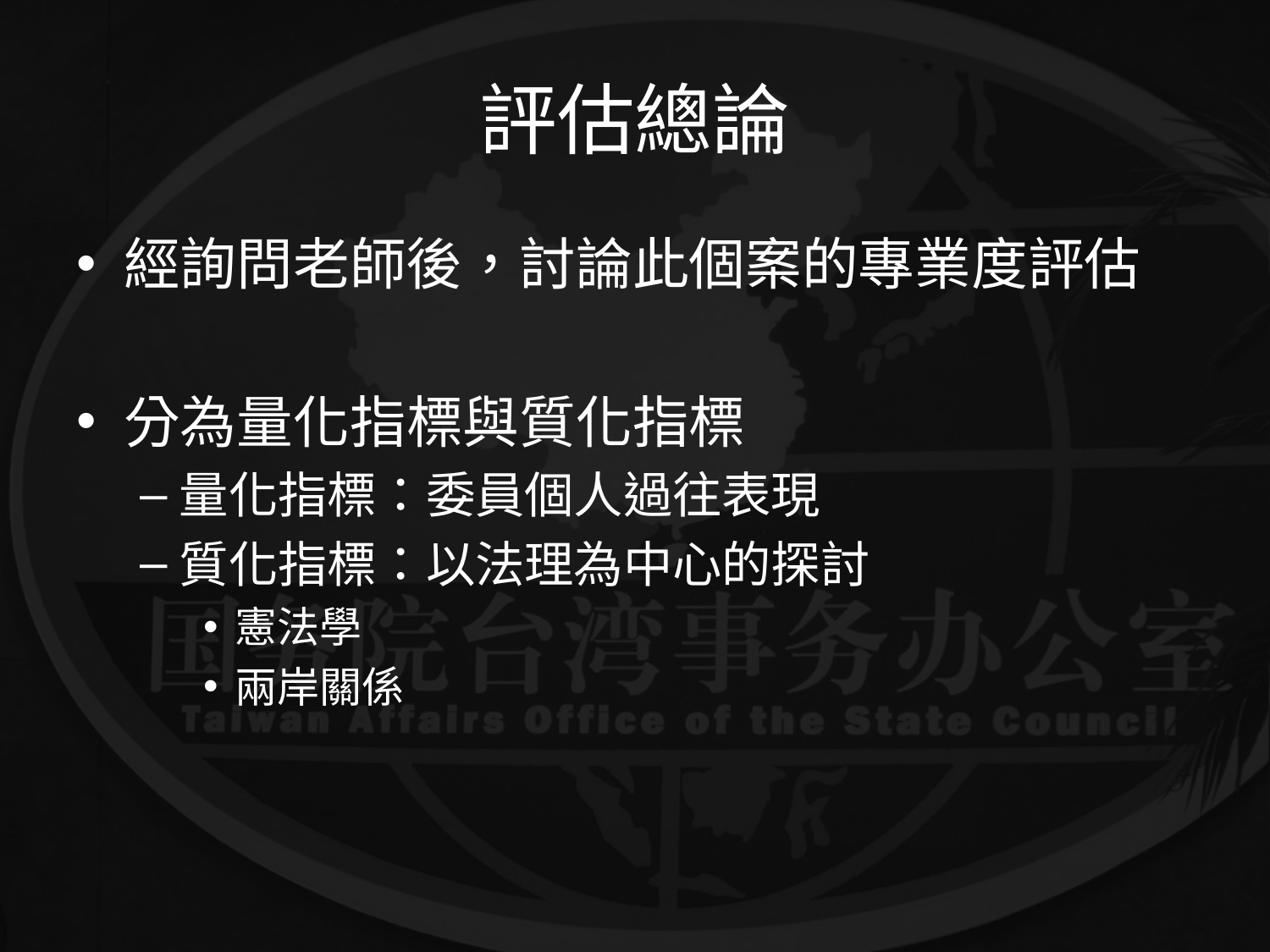

# 評估總論
經詢問老師後，討論此個案的專業度評估

分為量化指標與質化指標
量化指標：委員個人過往表現
質化指標：以法理為中心的探討
憲法學
兩岸關係